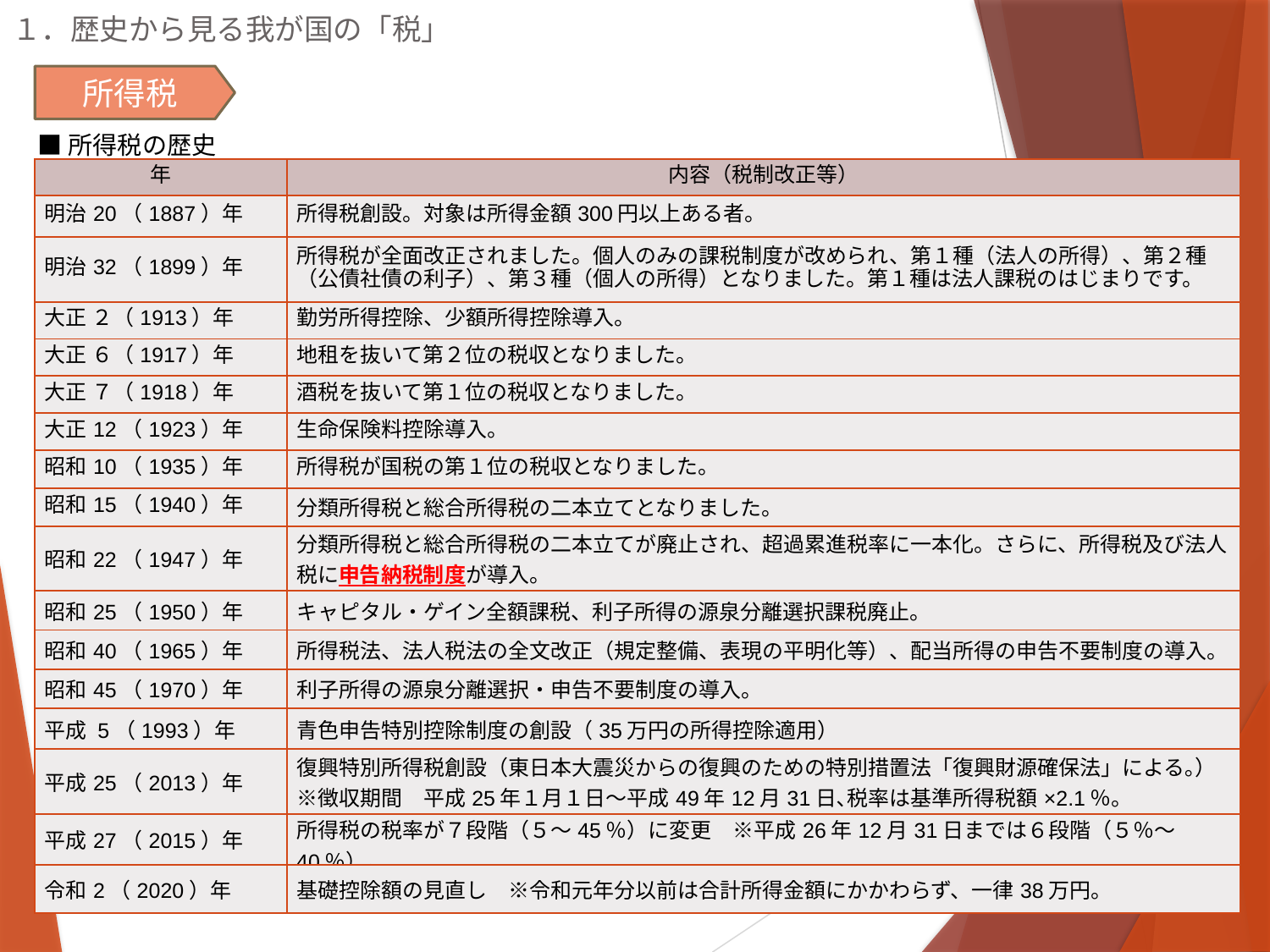

１．歴史から見る我が国の「税」
所得税
■所得税の歴史
| 年 | 内容（税制改正等） |
| --- | --- |
| 明治20（1887）年 | 所得税創設。対象は所得金額300円以上ある者。 |
| 明治32（1899）年 | 所得税が全面改正されました。個人のみの課税制度が改められ、第１種（法人の所得）、第２種（公債社債の利子）、第３種（個人の所得）となりました。第１種は法人課税のはじまりです。 |
| 大正 ２（1913）年 | 勤労所得控除、少額所得控除導入。 |
| 大正 ６（1917）年 | 地租を抜いて第２位の税収となりました。 |
| 大正 ７（1918）年 | 酒税を抜いて第１位の税収となりました。 |
| 大正12（1923）年 | 生命保険料控除導入。 |
| 昭和10（1935）年 | 所得税が国税の第１位の税収となりました。 |
| 昭和15（1940）年 | 分類所得税と総合所得税の二本立てとなりました。 |
| 昭和22（1947）年 | 分類所得税と総合所得税の二本立てが廃止され、超過累進税率に一本化。さらに、所得税及び法人税に申告納税制度が導入。 |
| 昭和25（1950）年 | キャピタル・ゲイン全額課税、利子所得の源泉分離選択課税廃止。 |
| 昭和40（1965）年 | 所得税法、法人税法の全文改正（規定整備、表現の平明化等）、配当所得の申告不要制度の導入。 |
| 昭和45（1970）年 | 利子所得の源泉分離選択・申告不要制度の導入。 |
| 平成 5（1993）年 | 青色申告特別控除制度の創設（35万円の所得控除適用） |
| 平成25（2013）年 | 復興特別所得税創設（東日本大震災からの復興のための特別措置法「復興財源確保法」による｡）※徴収期間　平成25年１月１日～平成49年12月31日､税率は基準所得税額×2.1％。 |
| 平成27（2015）年 | 所得税の税率が７段階（５～45％）に変更　※平成26年12月31日までは６段階（５％～40％）。 |
| 令和2（2020）年 | 基礎控除額の見直し　※令和元年分以前は合計所得金額にかかわらず、一律38万円。 |